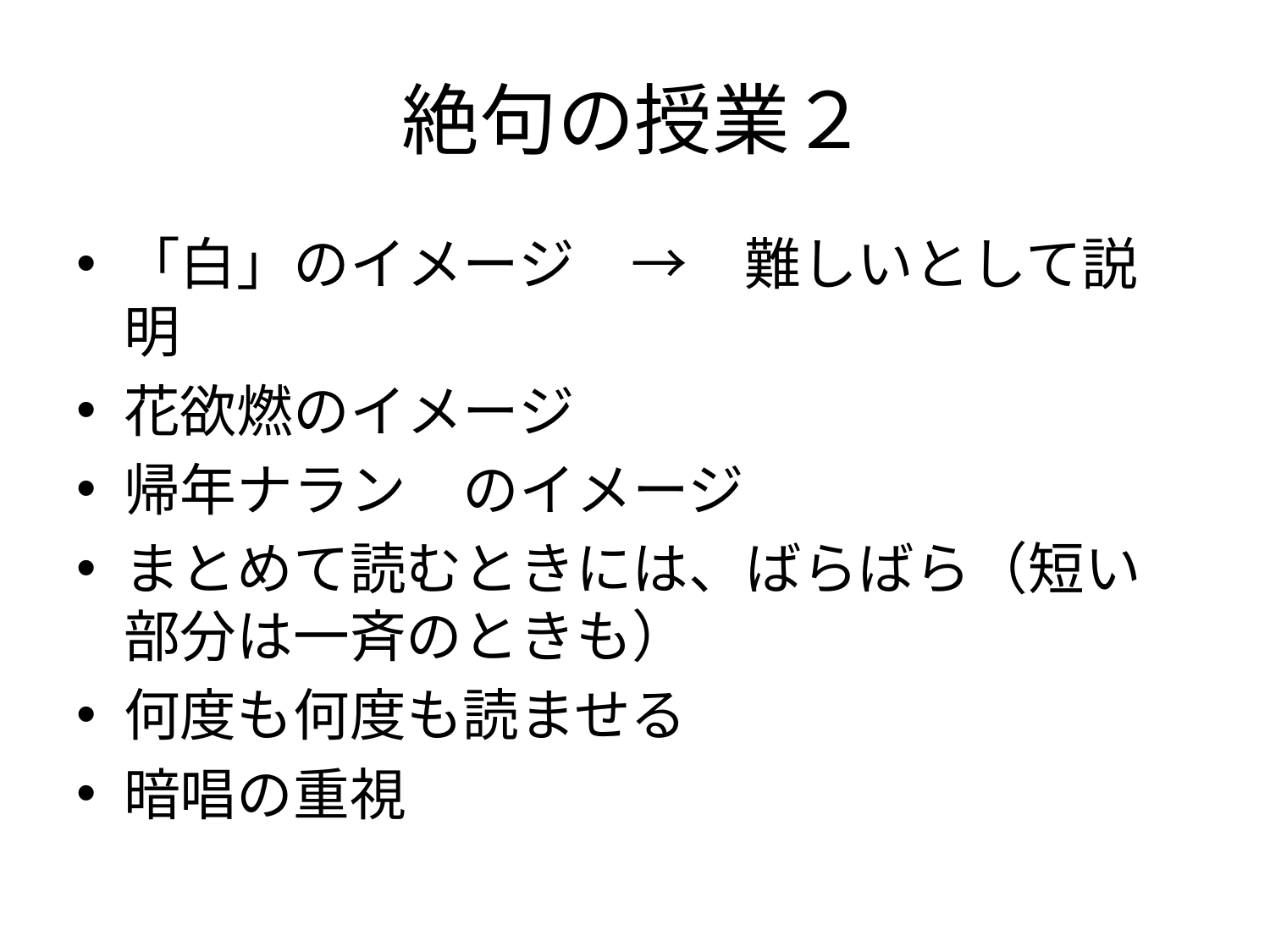

# 絶句の授業２
「白」のイメージ　→　難しいとして説明
花欲燃のイメージ
帰年ナラン　のイメージ
まとめて読むときには、ばらばら（短い部分は一斉のときも）
何度も何度も読ませる
暗唱の重視